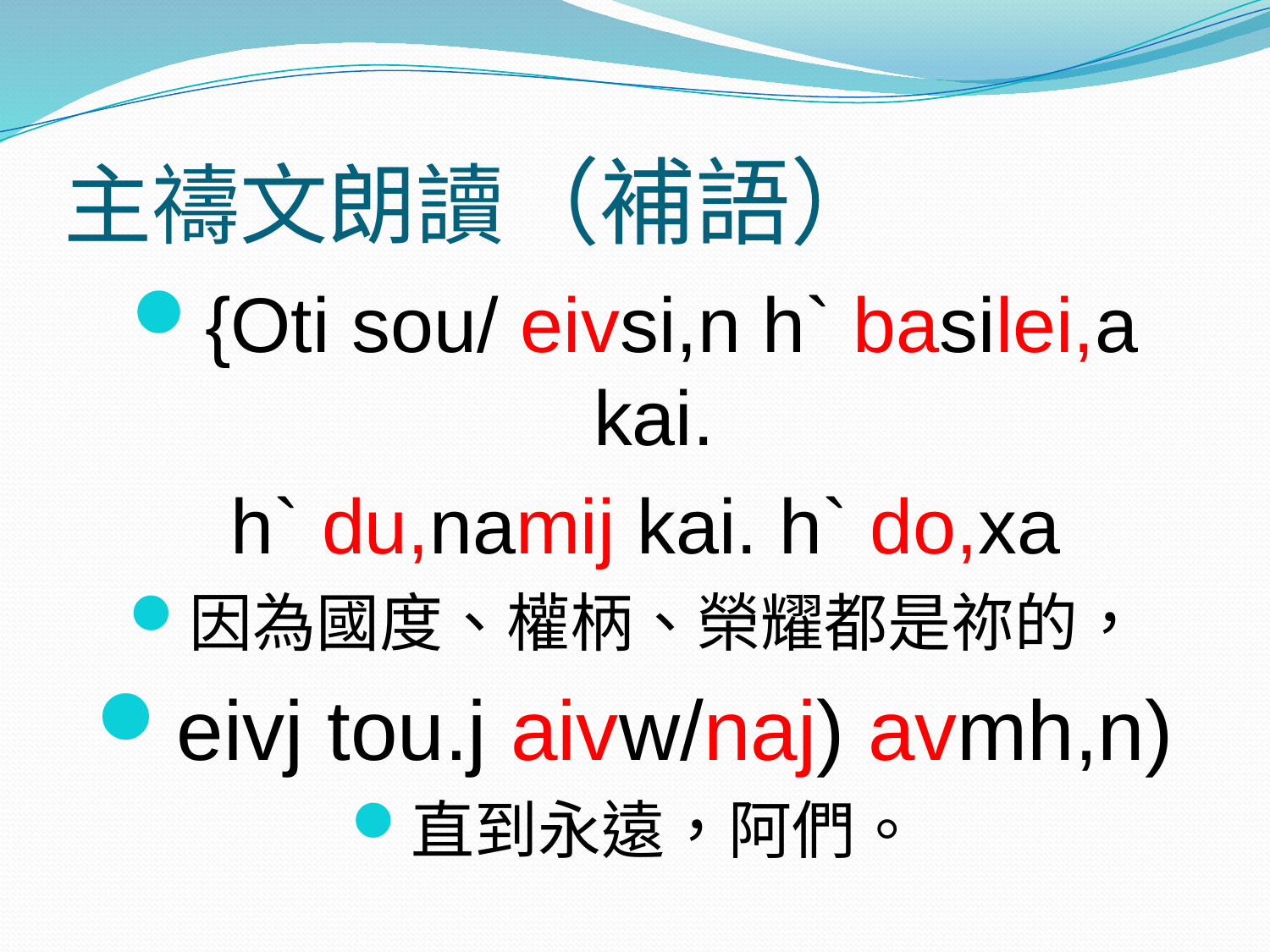

# 主禱文朗讀（補語）
{Oti sou/ eivsi,n h` basilei,a kai.
 h` du,namij kai. h` do,xa
因為國度、權柄、榮耀都是祢的，
eivj tou.j aivw/naj) avmh,n)
直到永遠，阿們。